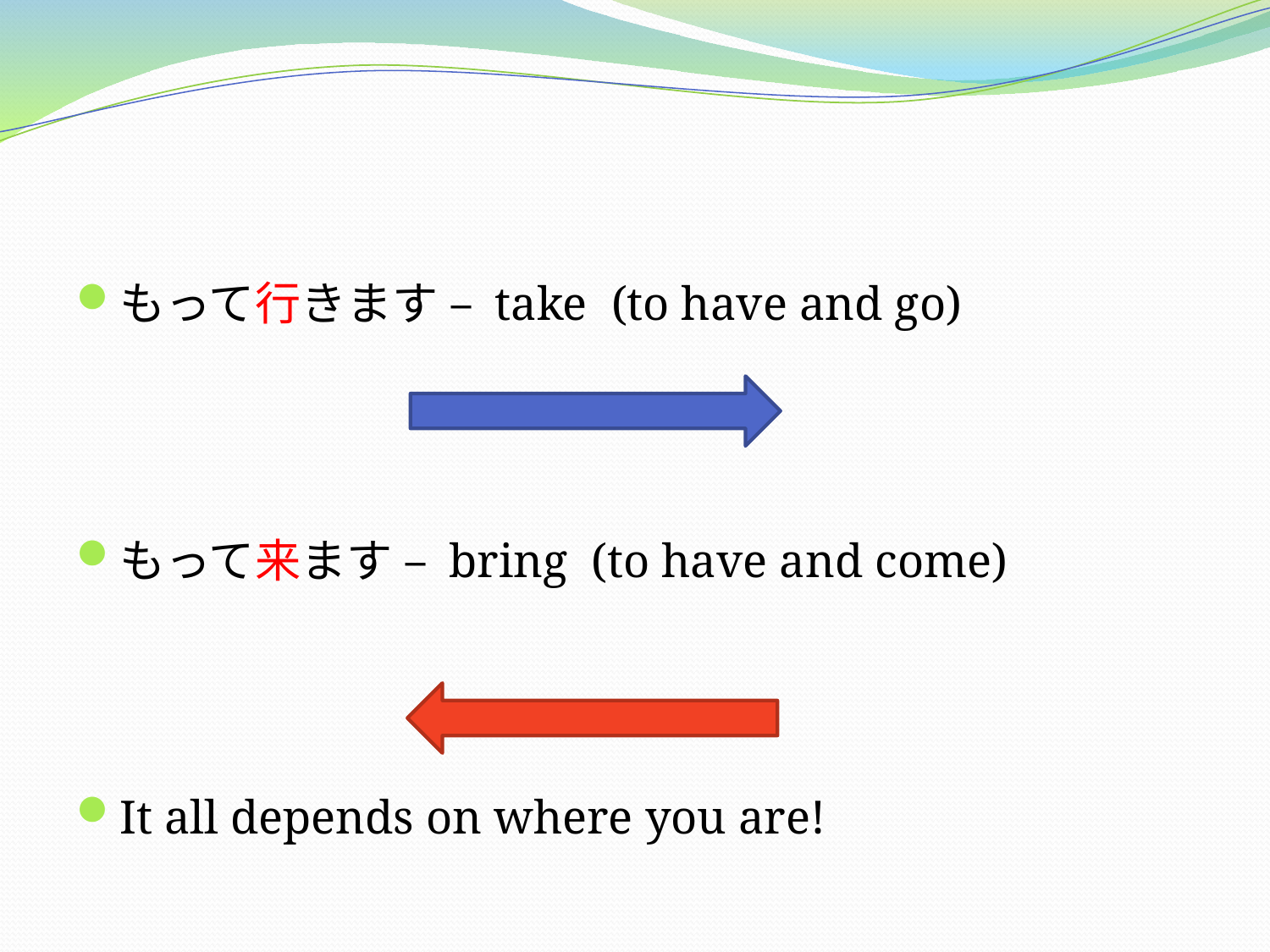

#
もって行きます – take  (to have and go)

もって来ます – bring  (to have and come)

It all depends on where you are!